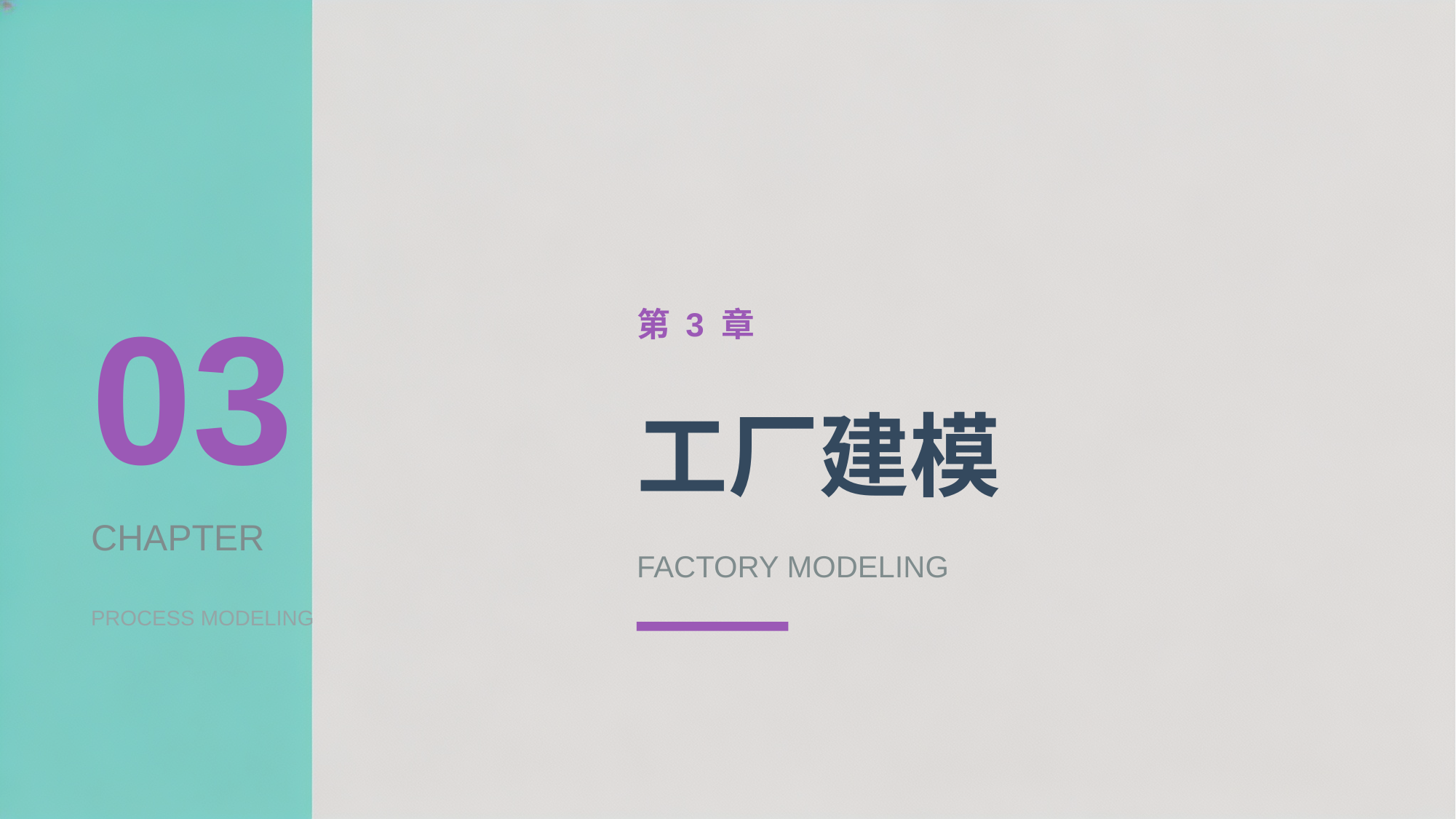

03
第 3 章
工厂建模
CHAPTER
FACTORY MODELING
PROCESS MODELING